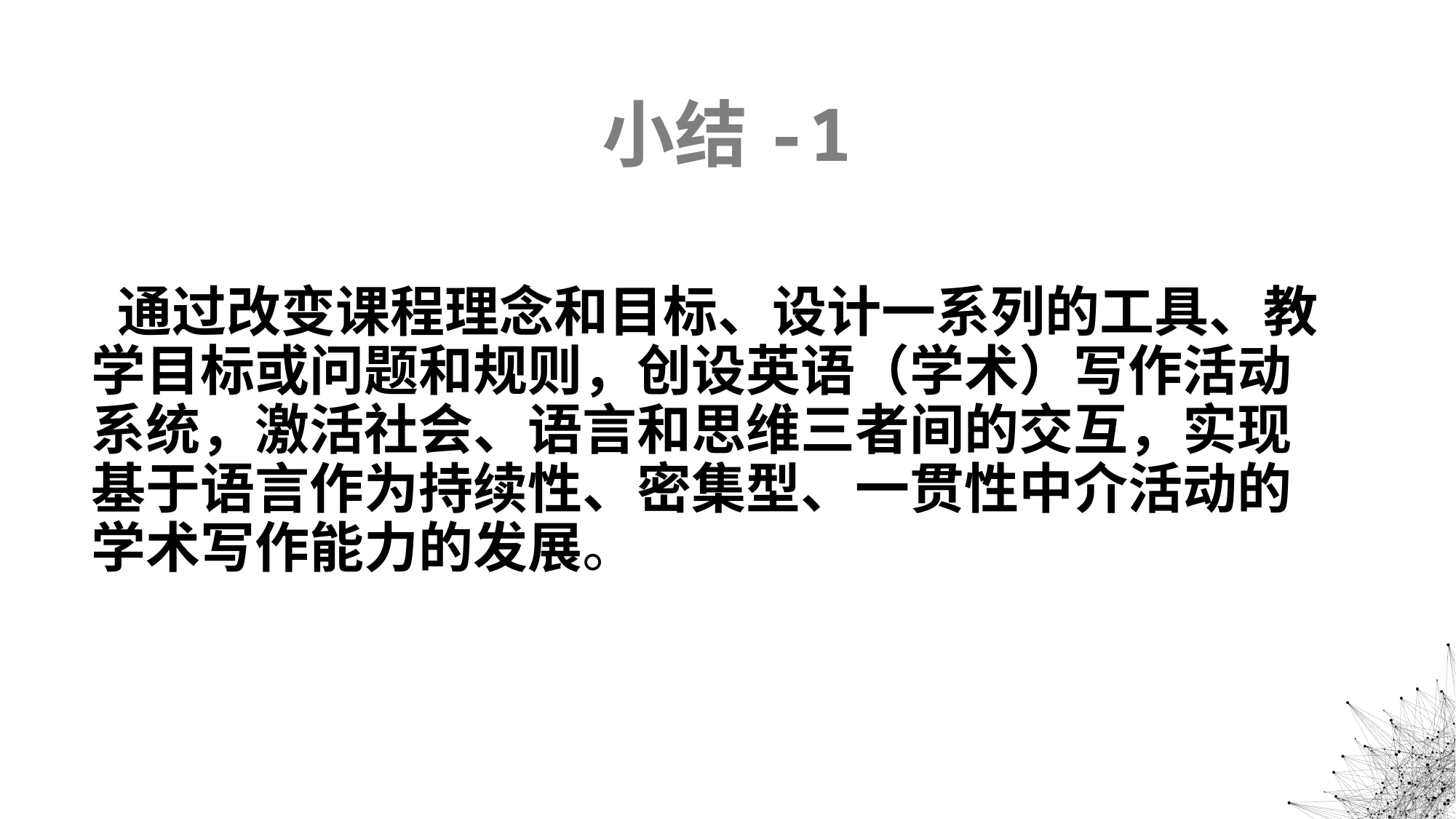

# 小结-1
 通过改变课程理念和目标、设计一系列的工具、教学目标或问题和规则，创设英语（学术）写作活动系统，激活社会、语言和思维三者间的交互，实现基于语言作为持续性、密集型、一贯性中介活动的学术写作能力的发展。